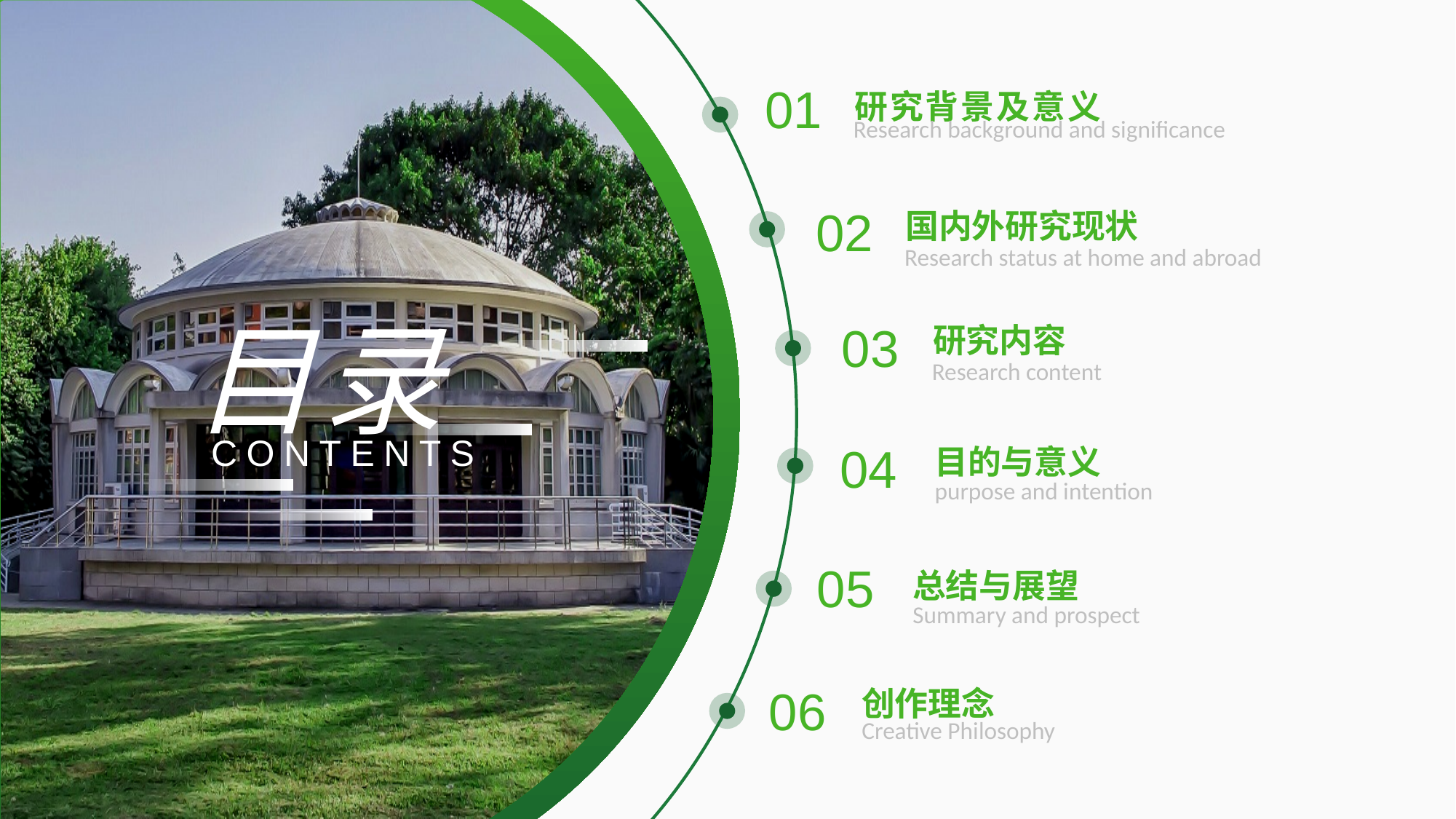

研究背景及意义
01

Research background and significance
02
国内外研究现状

Research status at home and abroad
03
研究内容

Research content

04
目的与意义

purpose and intention
05
总结与展望

Summary and prospect
06
创作理念

Creative Philosophy